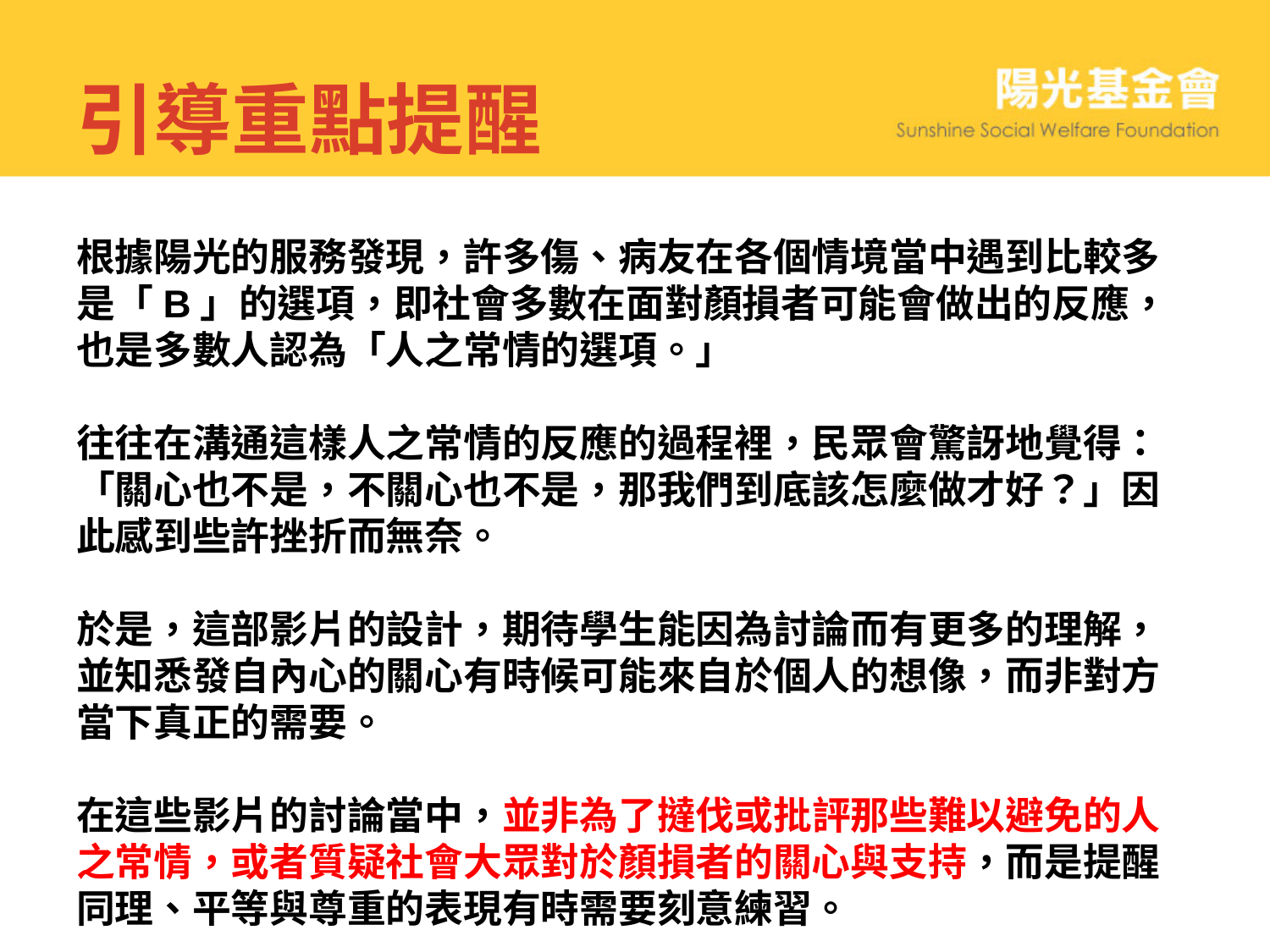

# 引導重點提醒
根據陽光的服務發現，許多傷、病友在各個情境當中遇到比較多是「B」的選項，即社會多數在面對顏損者可能會做出的反應，也是多數人認為「人之常情的選項。」

往往在溝通這樣人之常情的反應的過程裡，民眾會驚訝地覺得：「關心也不是，不關心也不是，那我們到底該怎麼做才好？」因此感到些許挫折而無奈。

於是，這部影片的設計，期待學生能因為討論而有更多的理解，並知悉發自內心的關心有時候可能來自於個人的想像，而非對方當下真正的需要。

在這些影片的討論當中，並非為了撻伐或批評那些難以避免的人之常情，或者質疑社會大眾對於顏損者的關心與支持，而是提醒同理、平等與尊重的表現有時需要刻意練習。